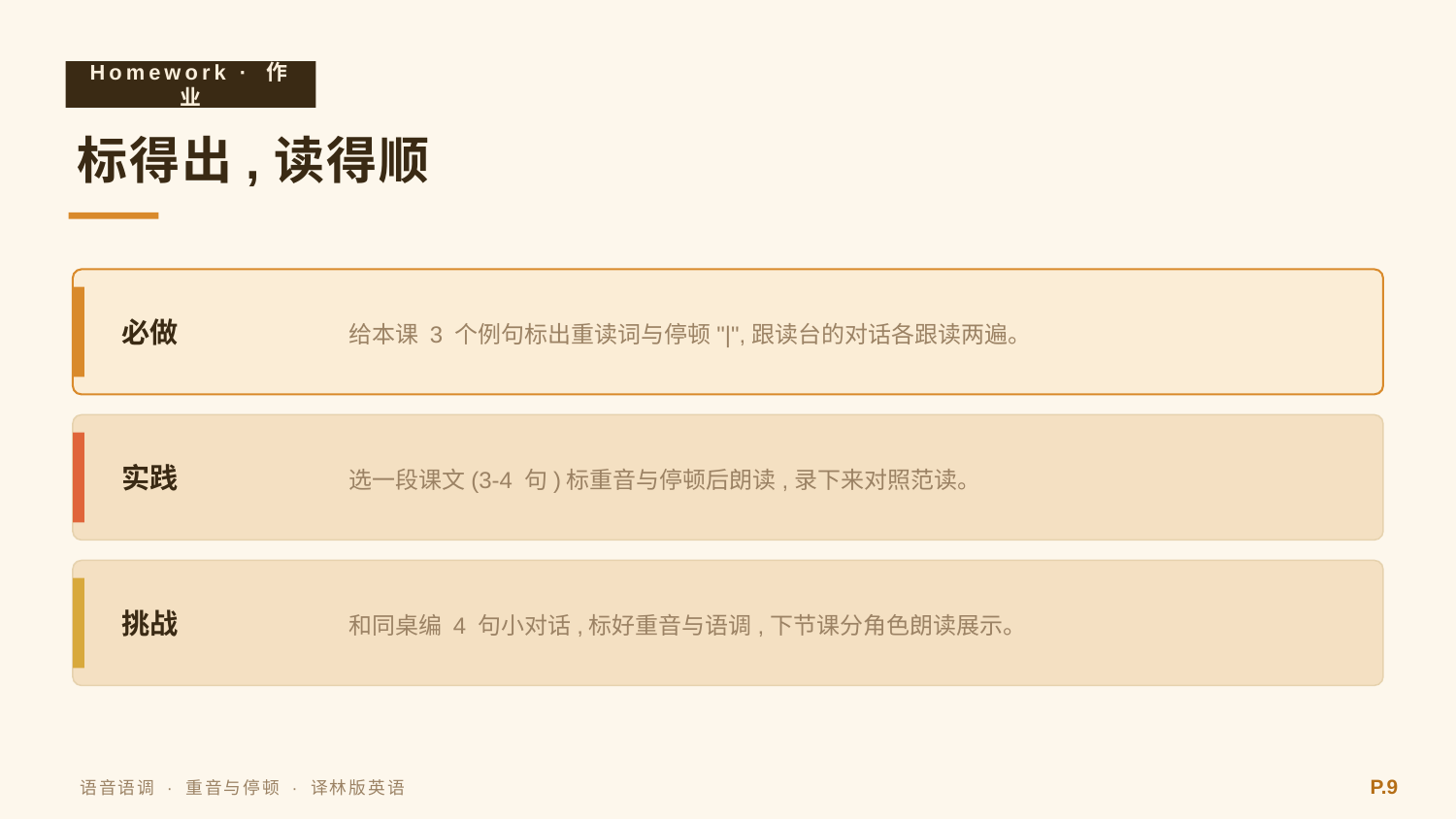

Homework · 作业

标得出,读得顺

给本课 3 个例句标出重读词与停顿"|",跟读台的对话各跟读两遍。
必做

选一段课文(3-4 句)标重音与停顿后朗读,录下来对照范读。
实践

和同桌编 4 句小对话,标好重音与语调,下节课分角色朗读展示。
挑战

P.9
语音语调 · 重音与停顿 · 译林版英语